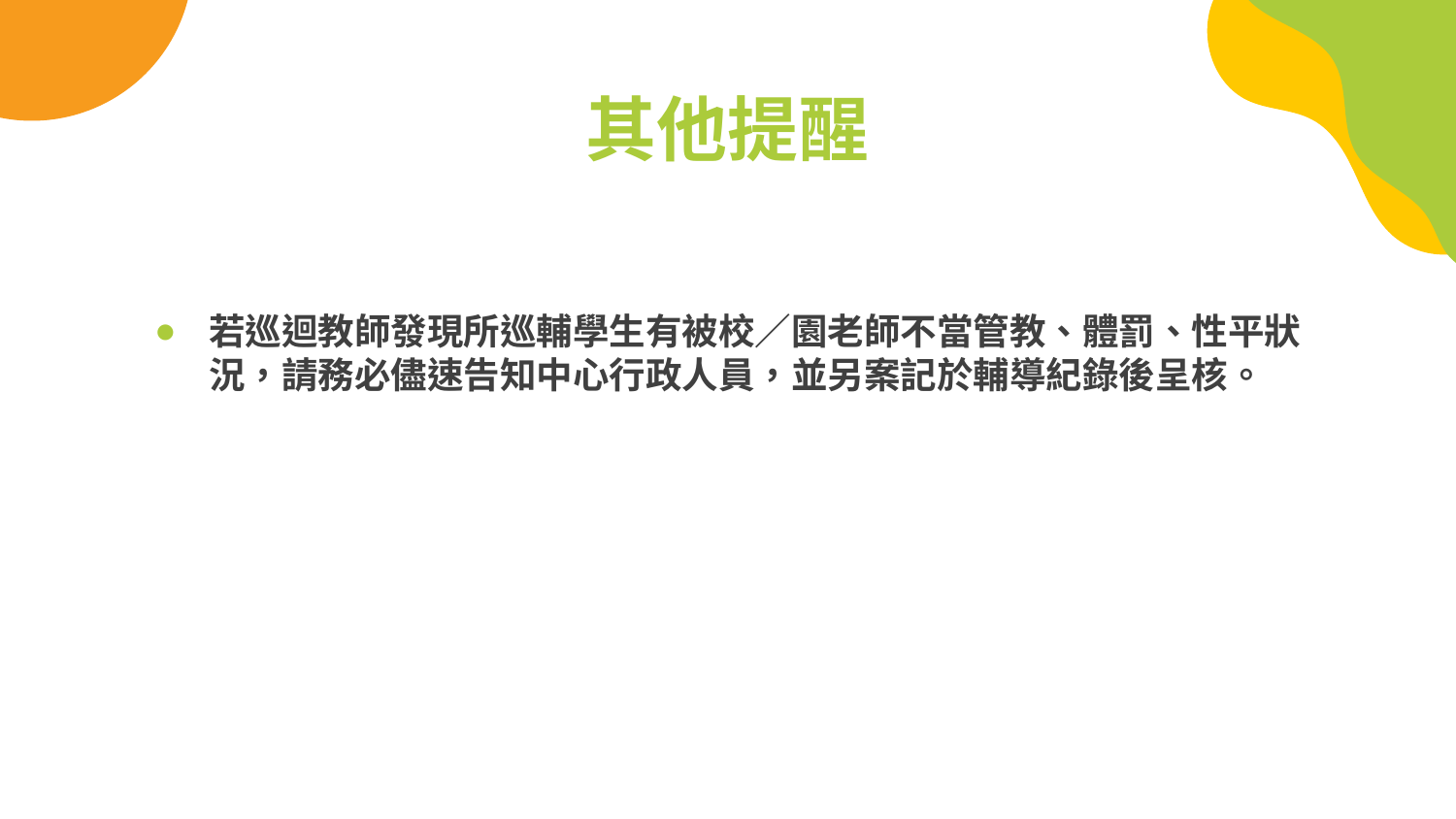

# 其他提醒
若巡迴教師發現所巡輔學生有被校／園老師不當管教、體罰、性平狀況，請務必儘速告知中心行政人員，並另案記於輔導紀錄後呈核。